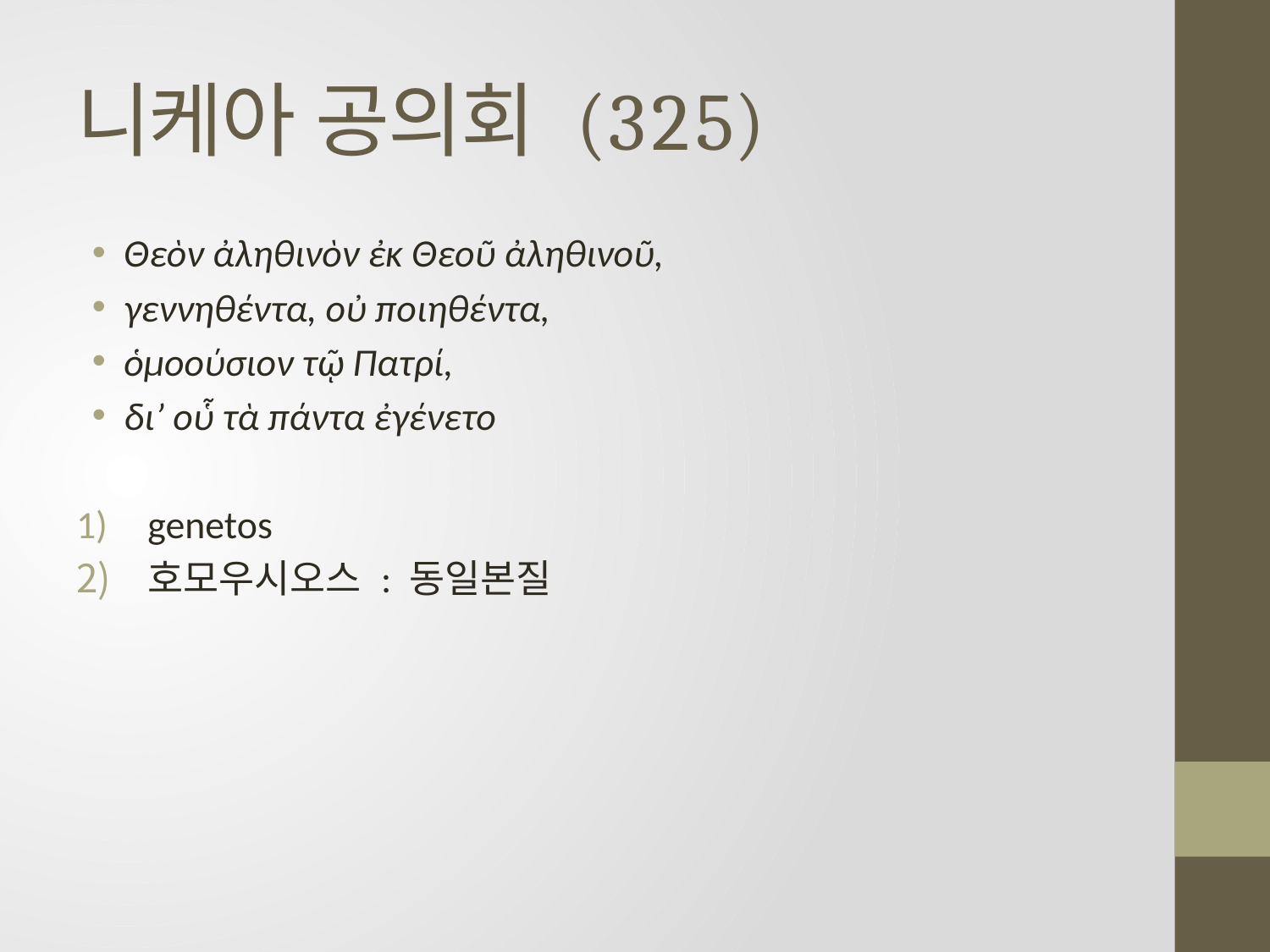

# 니케아 공의회 (325)
Θεὸν ἀληθινὸν ἐκ Θεοῦ ἀληθινοῦ,
γεννηθέντα, οὐ ποιηθέντα,
ὁμοούσιον τῷ Πατρί,
δι’ οὗ τὰ πάντα ἐγένετο

genetos
호모우시오스 : 동일본질